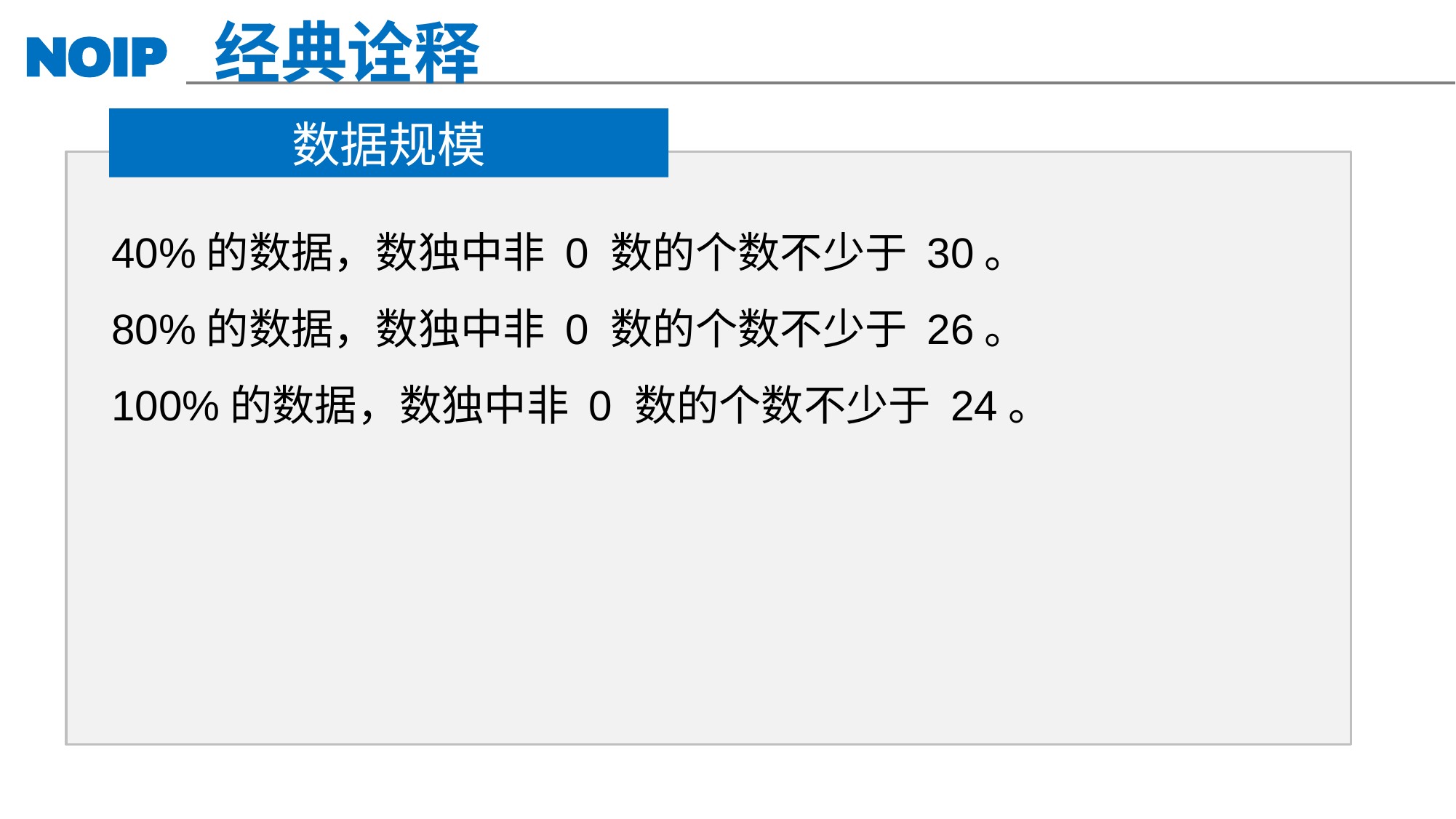

经典诠释
数据规模

40%的数据，数独中非 0 数的个数不少于 30。
80%的数据，数独中非 0 数的个数不少于 26。
100%的数据，数独中非 0 数的个数不少于 24。